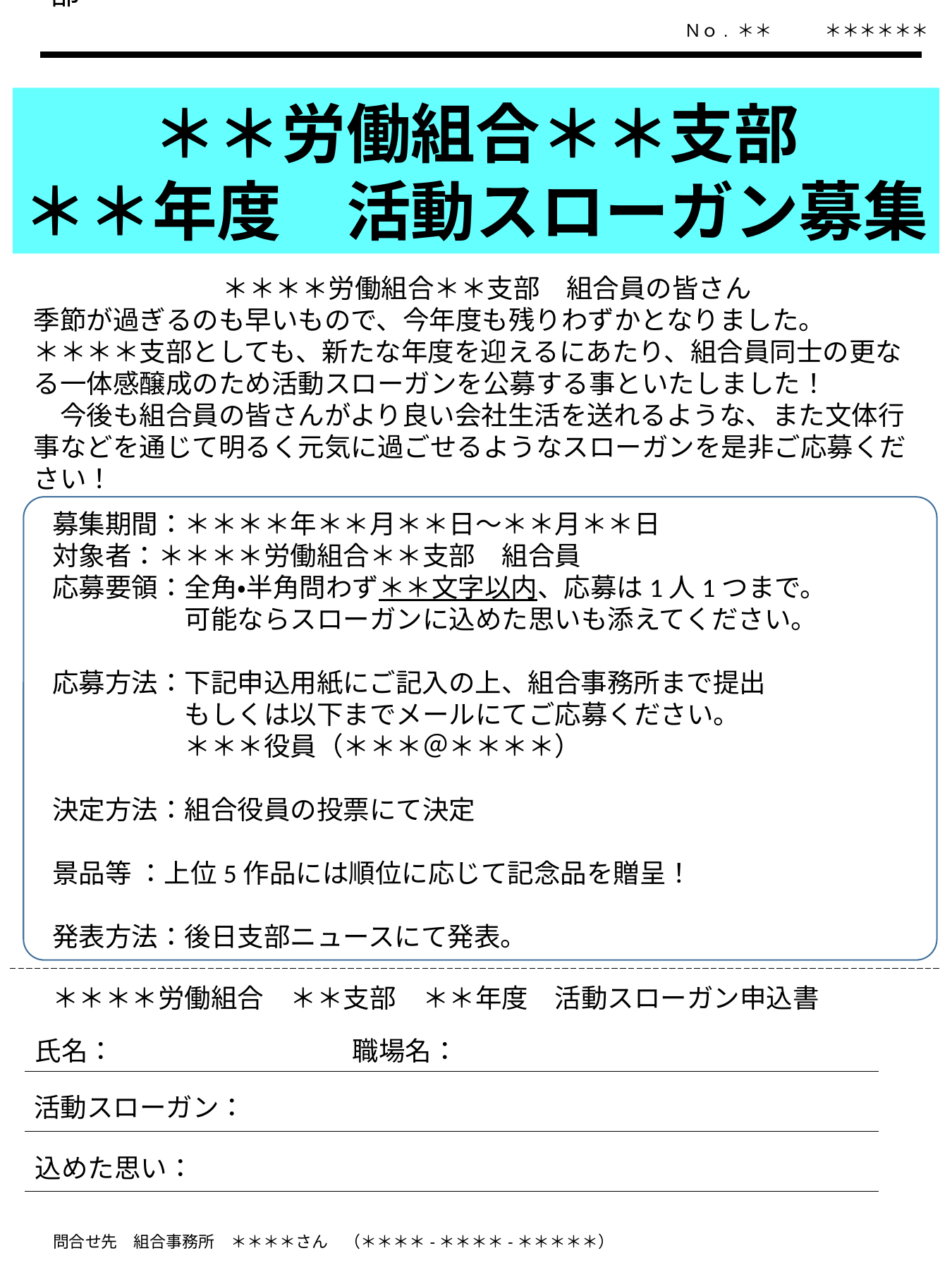

＊＊＊＊労働組合　＊＊支部
Ｎｏ. ＊＊　　　＊＊＊＊＊＊
＊＊労働組合＊＊支部
＊＊年度　活動スローガン募集
　＊＊＊＊労働組合＊＊支部　組合員の皆さん
季節が過ぎるのも早いもので、今年度も残りわずかとなりました。
＊＊＊＊支部としても、新たな年度を迎えるにあたり、組合員同士の更なる一体感醸成のため活動スローガンを公募する事といたしました！
　今後も組合員の皆さんがより良い会社生活を送れるような、また文体行事などを通じて明るく元気に過ごせるようなスローガンを是非ご応募ください！

募集期間：＊＊＊＊年＊＊月＊＊日～＊＊月＊＊日
対象者：＊＊＊＊労働組合＊＊支部　組合員
応募要領：全角・半角問わず＊＊文字以内、応募は1人1つまで。
　　　　　可能ならスローガンに込めた思いも添えてください。

応募方法：下記申込用紙にご記入の上、組合事務所まで提出
　　　　　もしくは以下までメールにてご応募ください。
　　　　　＊＊＊役員（＊＊＊＠＊＊＊＊）

決定方法：組合役員の投票にて決定

景品等 ：上位5作品には順位に応じて記念品を贈呈！

発表方法：後日支部ニュースにて発表。
＊＊＊＊労働組合　＊＊支部　＊＊年度　活動スローガン申込書
氏名：　　　　　　　　　職場名：
活動スローガン：
込めた思い：
問合せ先　組合事務所　＊＊＊＊さん　（＊＊＊＊-＊＊＊＊-＊＊＊＊＊）